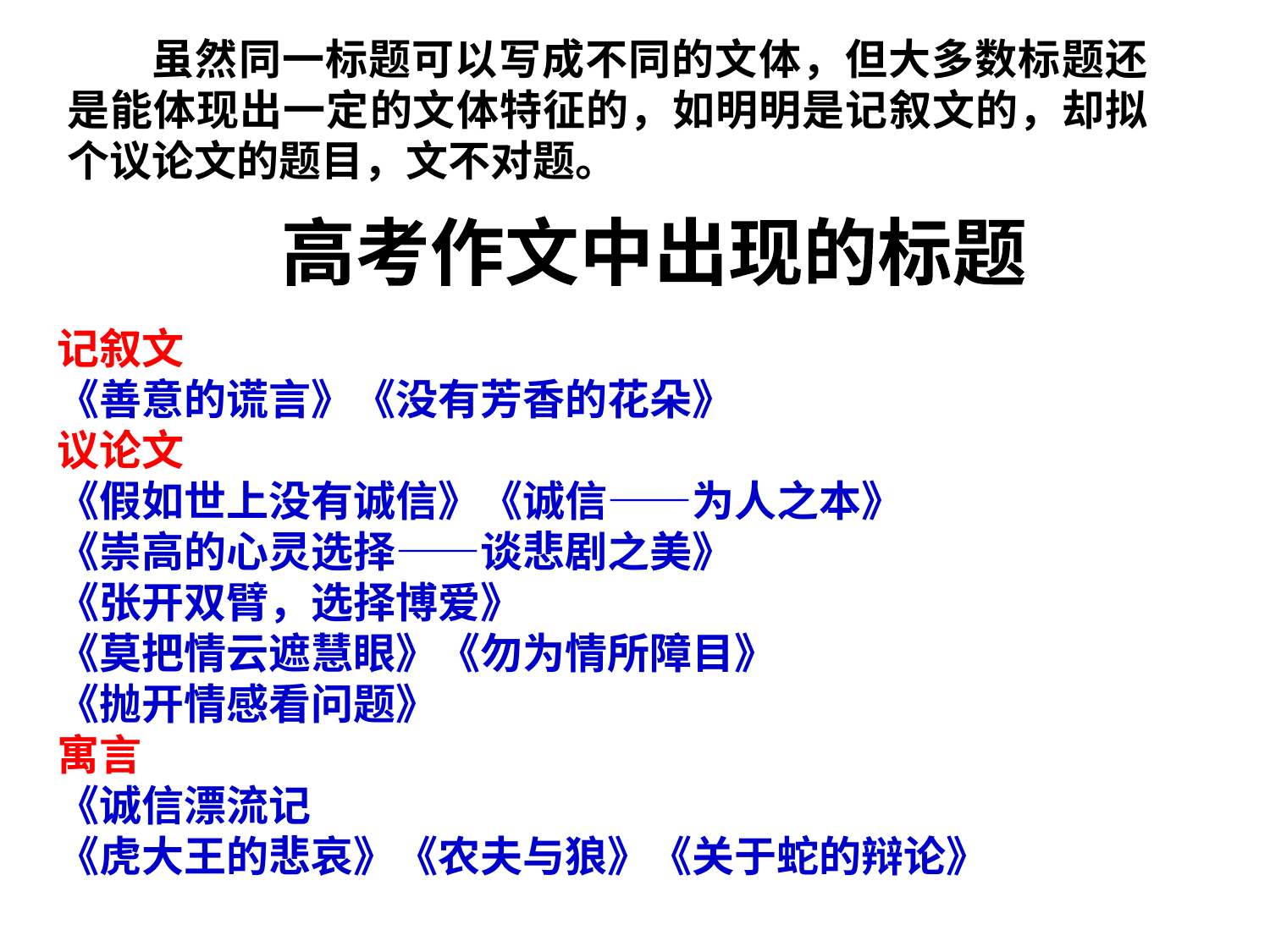

虽然同一标题可以写成不同的文体，但大多数标题还是能体现出一定的文体特征的，如明明是记叙文的，却拟个议论文的题目，文不对题。
高考作文中出现的标题
记叙文
《善意的谎言》《没有芳香的花朵》
议论文
《假如世上没有诚信》《诚信——为人之本》
《崇高的心灵选择——谈悲剧之美》
《张开双臂，选择博爱》
《莫把情云遮慧眼》《勿为情所障目》
《抛开情感看问题》
寓言
《诚信漂流记
《虎大王的悲哀》《农夫与狼》《关于蛇的辩论》